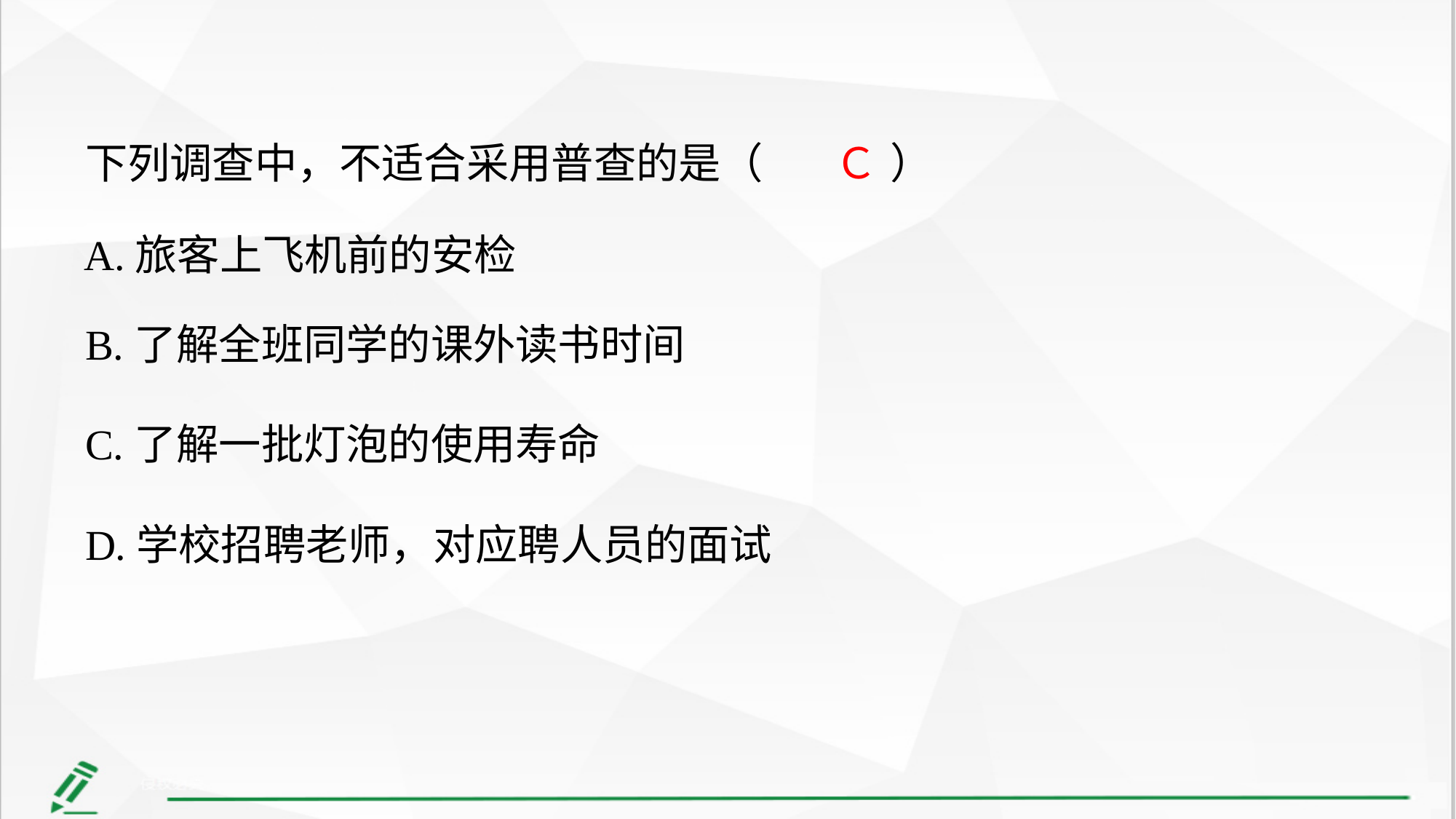

下列调查中，不适合采用普查的是（　　　）
Ｃ
A.旅客上飞机前的安检
B.了解全班同学的课外读书时间
C.了解一批灯泡的使用寿命
D.学校招聘老师，对应聘人员的面试